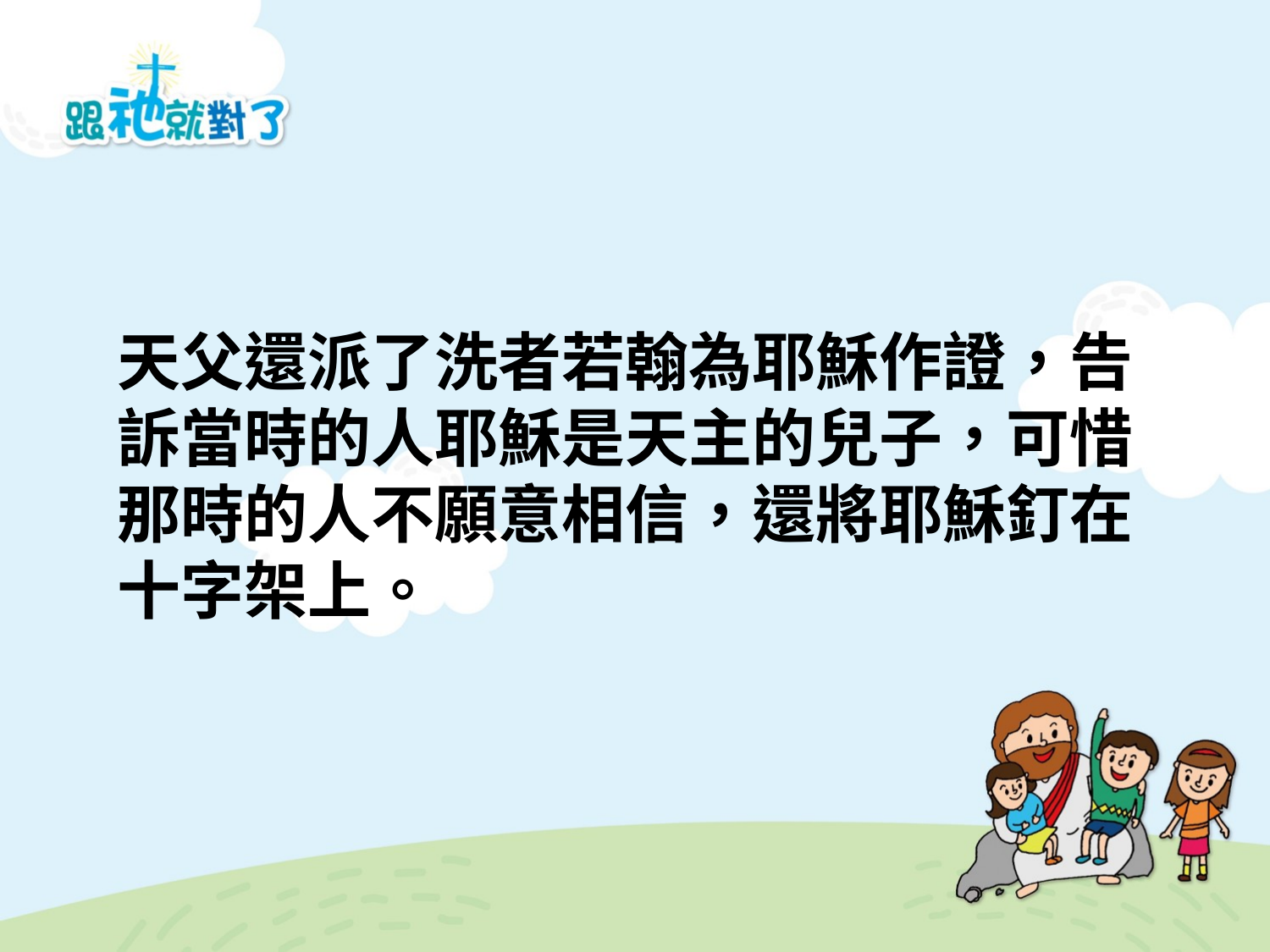

天父還派了洗者若翰為耶穌作證，告訴當時的人耶穌是天主的兒子，可惜那時的人不願意相信，還將耶穌釘在十字架上。